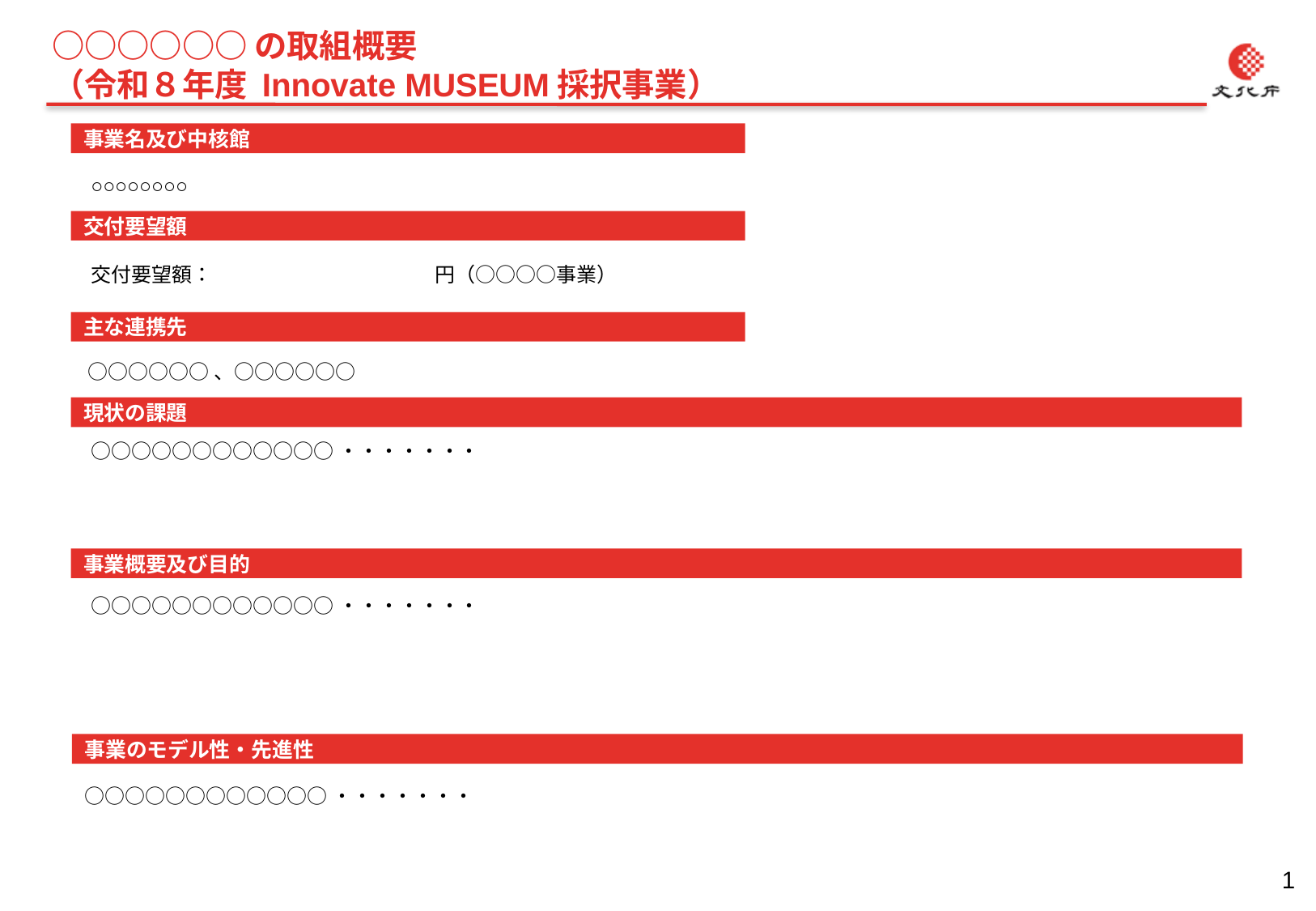

○○○○○○の取組概要
（令和８年度 Innovate MUSEUM採択事業）
事業名及び中核館
○○○○○○○○
交付要望額
交付要望額：　　　　　　　　　　　円（○○○○事業）
主な連携先
○○○○○○、○○○○○○
現状の課題

○○○○○○○○○○○○・・・・・・・

事業概要及び目的

○○○○○○○○○○○○・・・・・・・
事業のモデル性・先進性
○○○○○○○○○○○○・・・・・・・